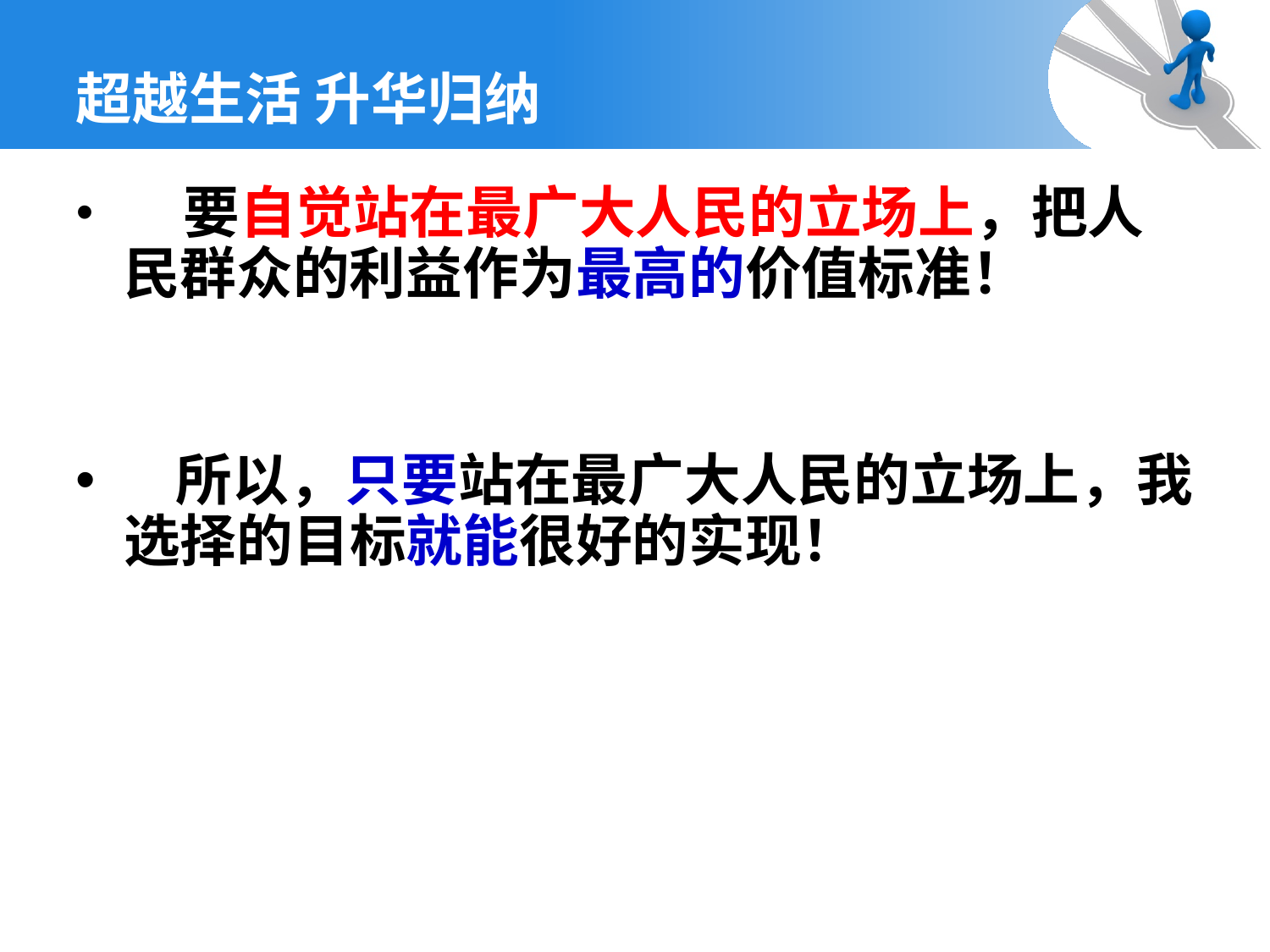

超越生活 升华归纳
    要自觉站在最广大人民的立场上，把人民群众的利益作为最高的价值标准！
   所以，只要站在最广大人民的立场上，我选择的目标就能很好的实现！